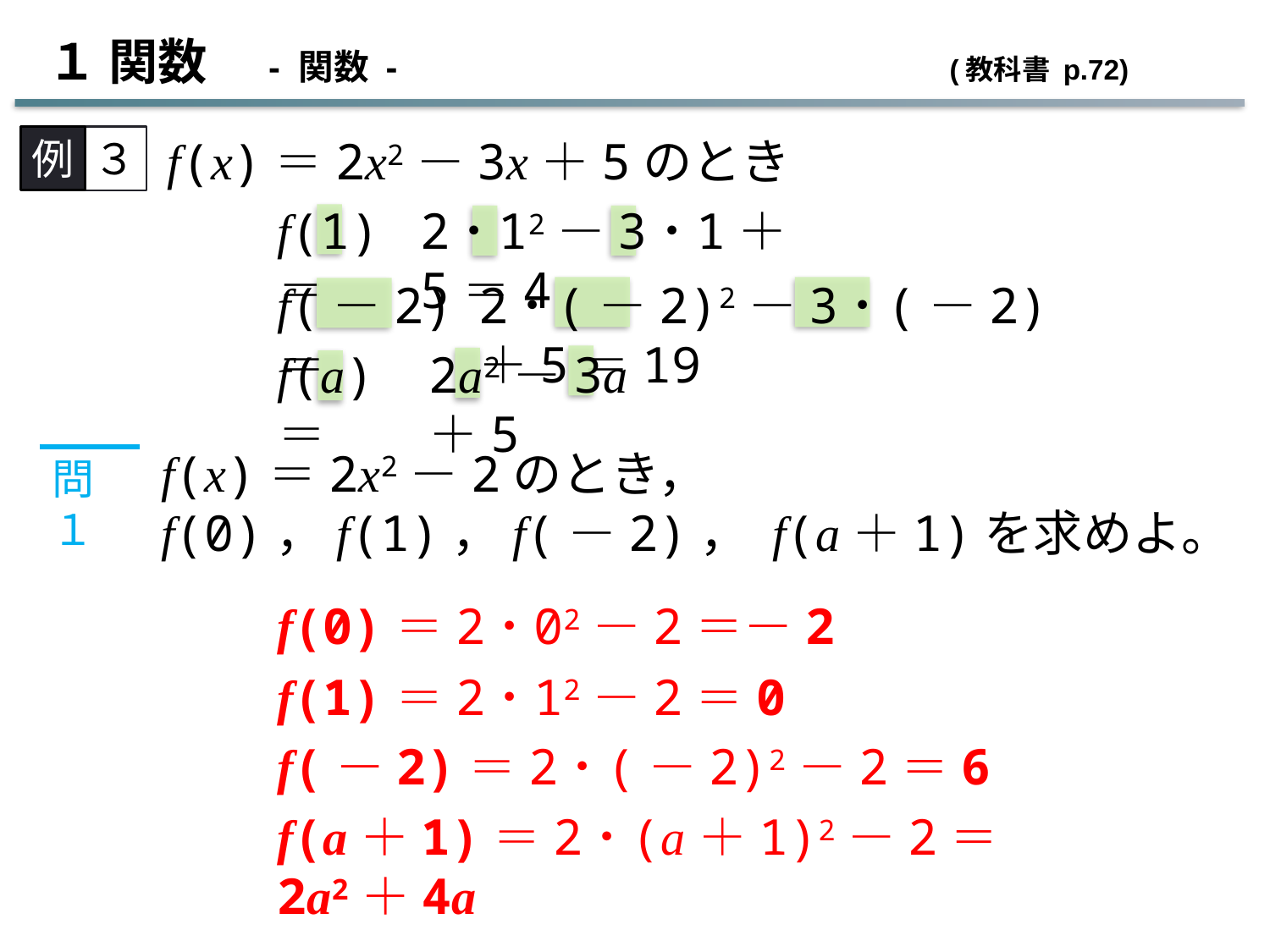

１ 関数　- 関数 -　                                           (教科書 p.72)
f(x)＝2x2－3x＋5のとき
例
３

f(1)＝

2･12－3･1＋5＝4

f(－2)＝

2･(－2)2－3･(－2)＋5＝19

f(a)＝

2a2－3a＋5

f(x)＝2x2－2のとき，
f(0)，f(1)，f(－2)， f(a＋1)を求めよ。
問１
f(0)＝2･02－2＝－2
f(1)＝2･12－2＝0
f(－2)＝2･(－2)2－2＝6
f(a＋1)＝2･(a＋1)2－2＝2a2＋4a